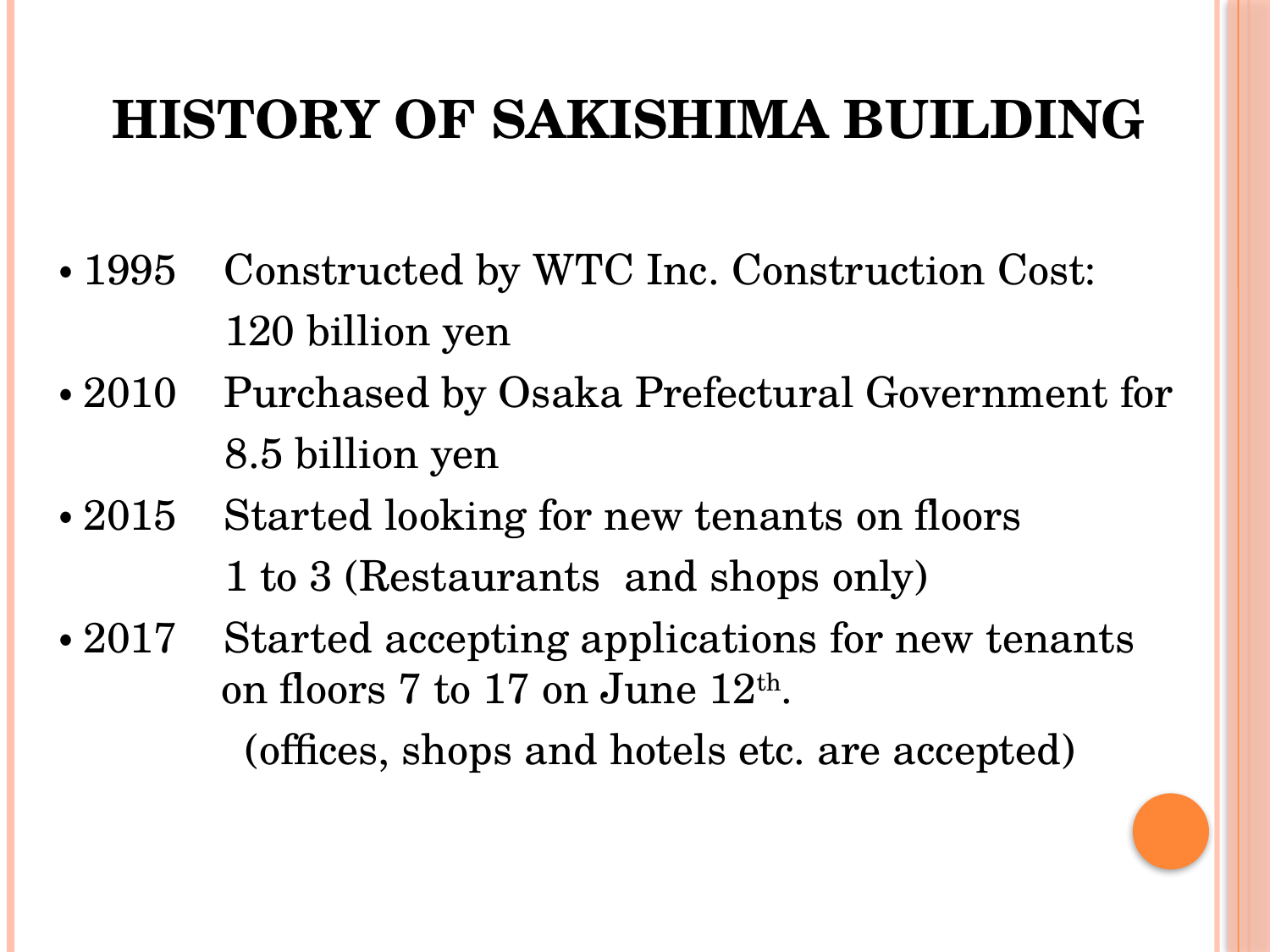

# history of sakishima building
・1995    Constructed by WTC Inc. Construction Cost:
              120 billion yen
・2010    Purchased by Osaka Prefectural Government for
              8.5 billion yen
・2015    Started looking for new tenants on floors
              1 to 3 (Restaurants  and shops only)
・2017    Started accepting applications for new tenants   	   on floors 7 to 17 on June 12th.
	     (offices, shops and hotels etc. are accepted)